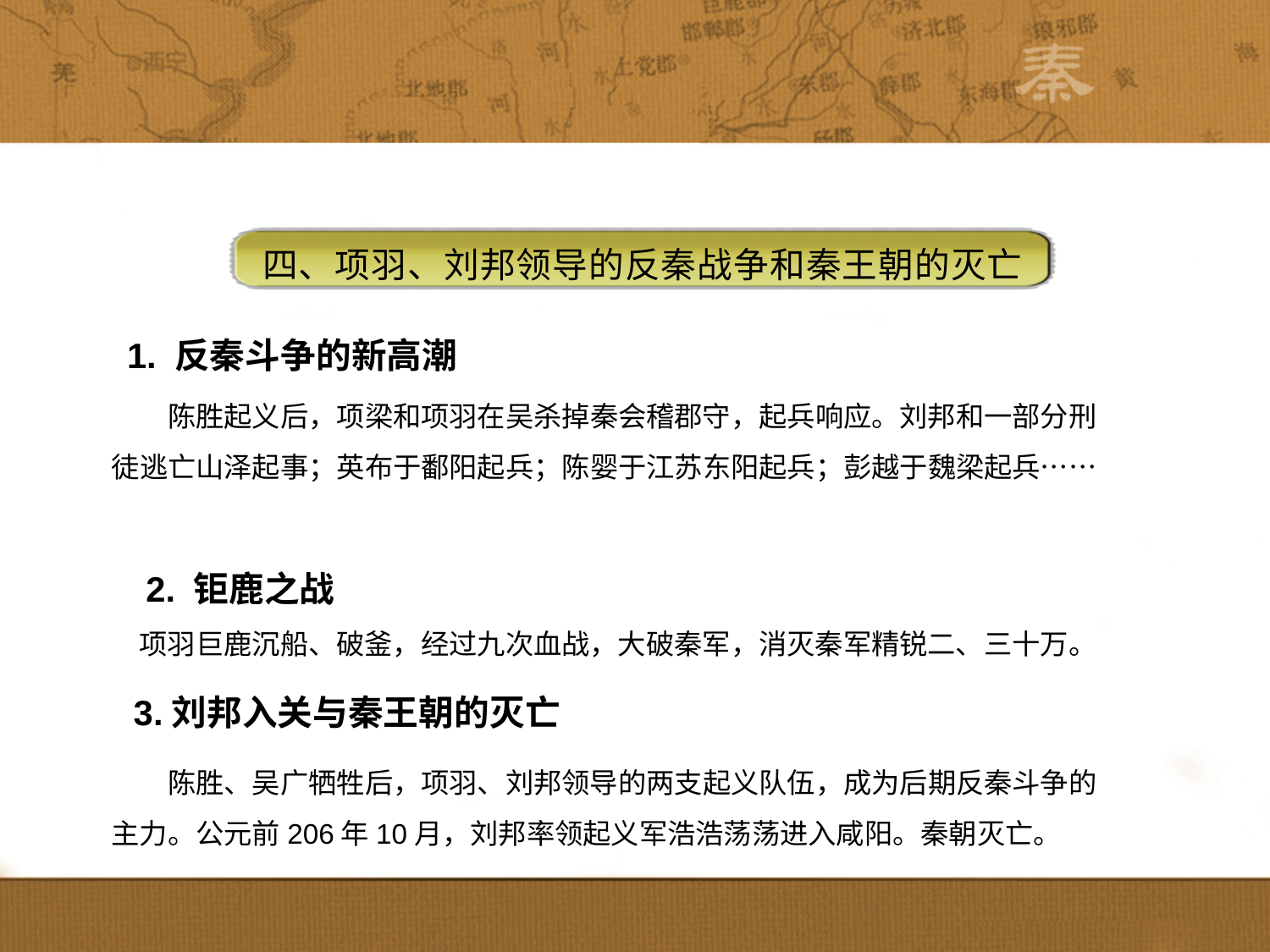

四、项羽、刘邦领导的反秦战争和秦王朝的灭亡
1. 反秦斗争的新高潮
　　陈胜起义后，项梁和项羽在吴杀掉秦会稽郡守，起兵响应。刘邦和一部分刑徒逃亡山泽起事；英布于鄱阳起兵；陈婴于江苏东阳起兵；彭越于魏梁起兵……
2. 钜鹿之战
    项羽巨鹿沉船、破釜，经过九次血战，大破秦军，消灭秦军精锐二、三十万。
3.刘邦入关与秦王朝的灭亡
　　陈胜、吴广牺牲后，项羽、刘邦领导的两支起义队伍，成为后期反秦斗争的主力。公元前206年10月，刘邦率领起义军浩浩荡荡进入咸阳。秦朝灭亡。